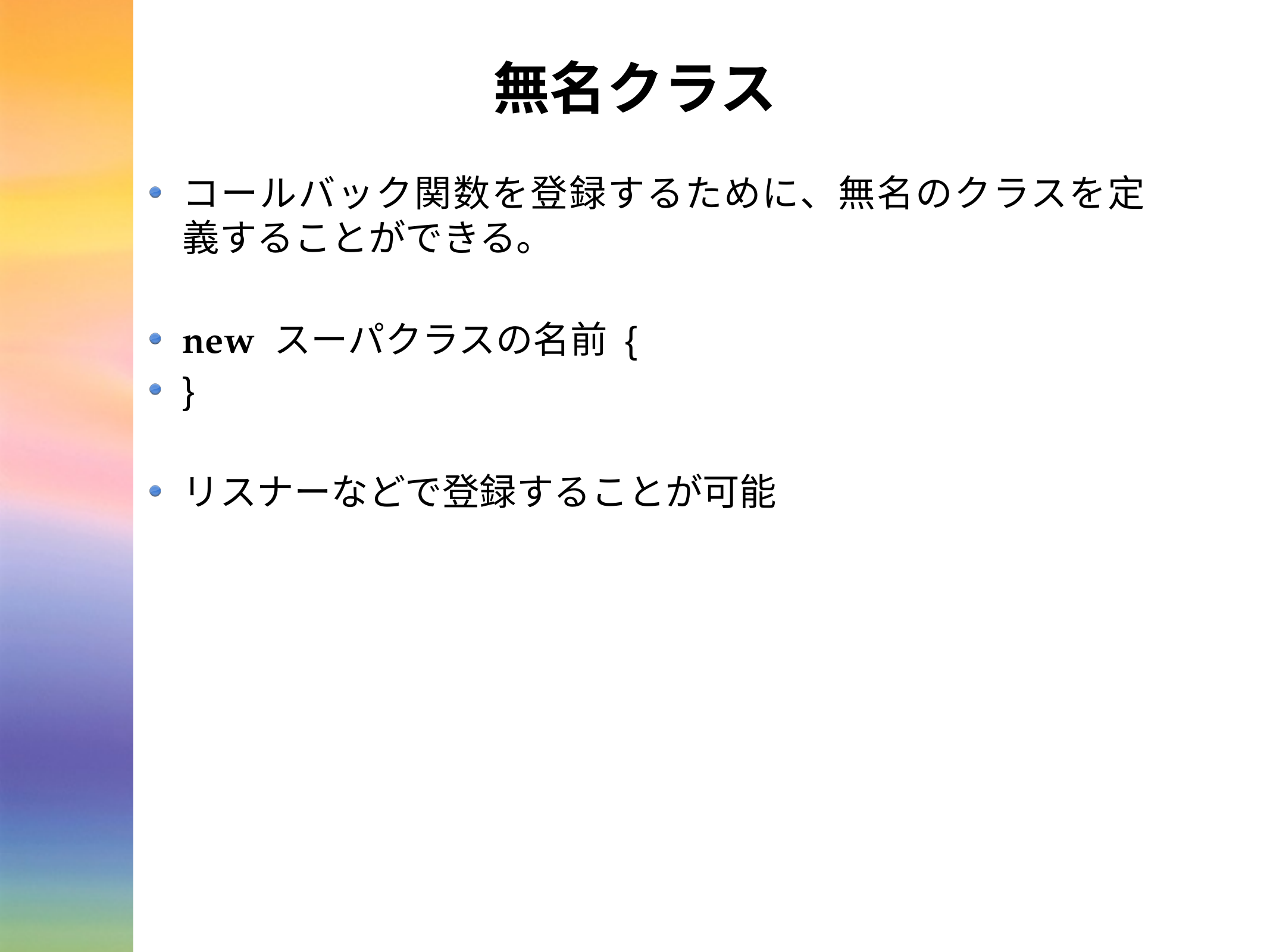

# 無名クラス
コールバック関数を登録するために、無名のクラスを定義することができる。

new スーパクラスの名前 {
}

リスナーなどで登録することが可能